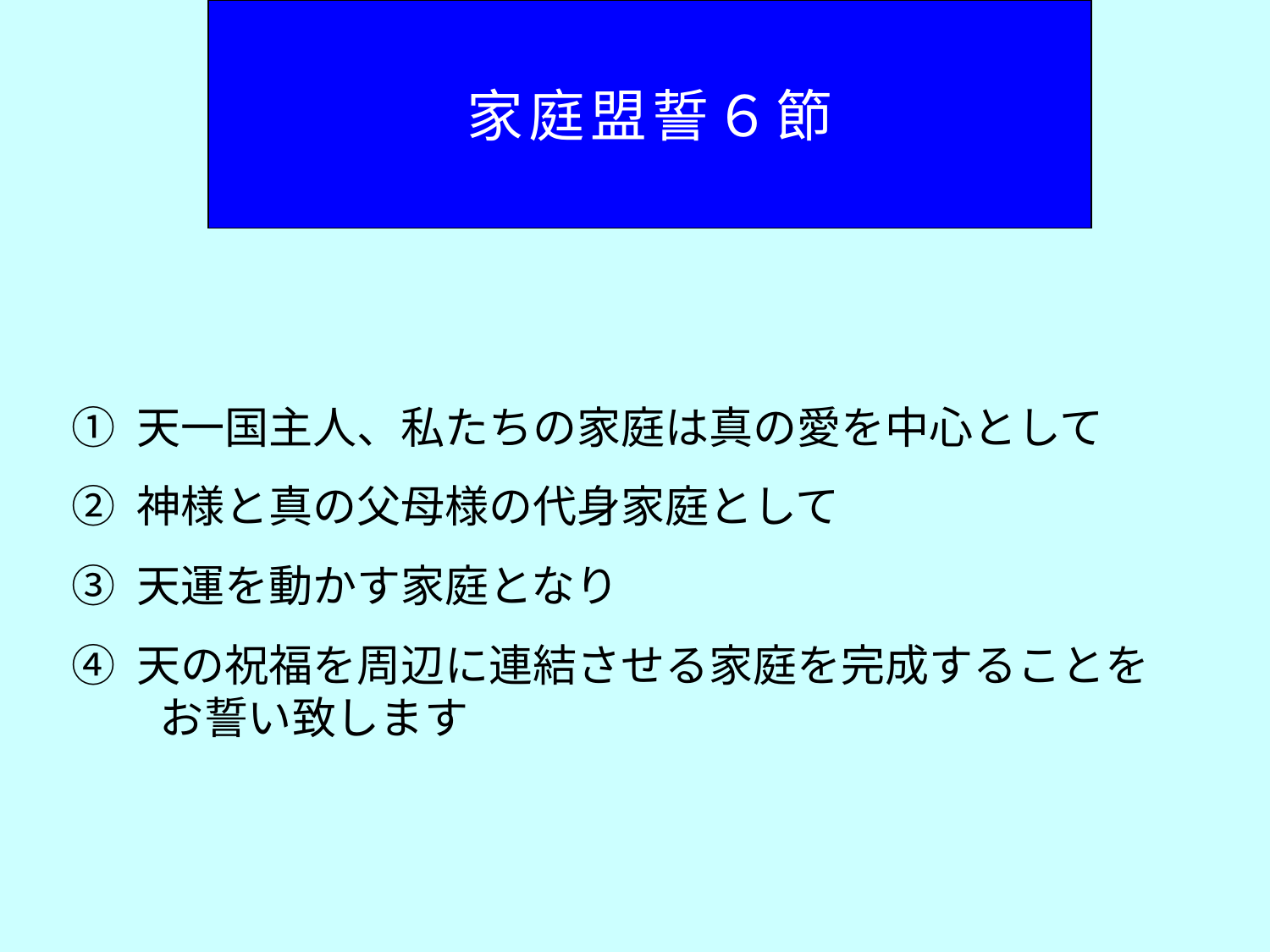

家庭盟誓６節
① 天一国主人、私たちの家庭は真の愛を中心として
② 神様と真の父母様の代身家庭として
③ 天運を動かす家庭となり
④ 天の祝福を周辺に連結させる家庭を完成することを
　　お誓い致します